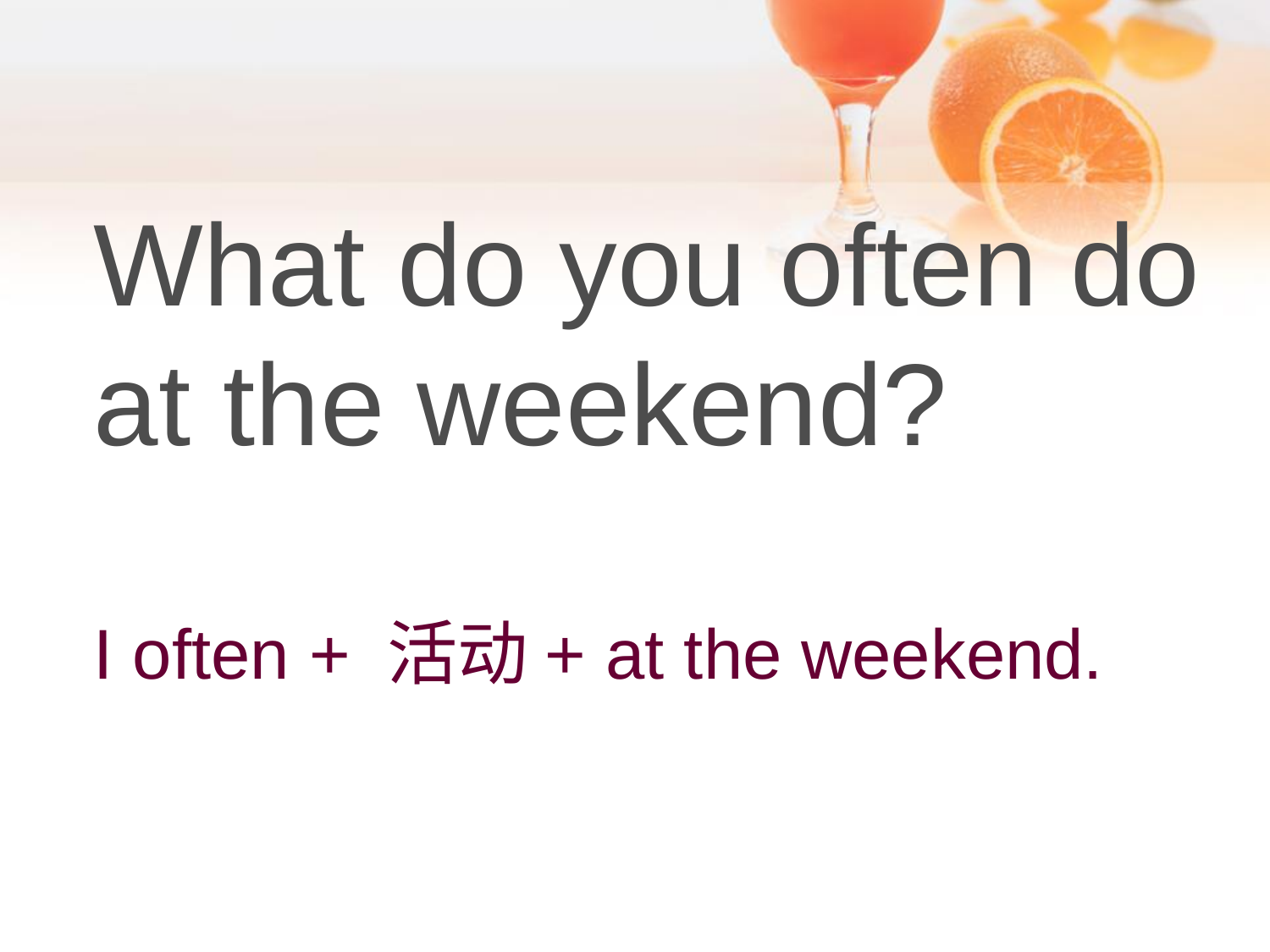

# What do you often do at the weekend? I often + 活动+ at the weekend.